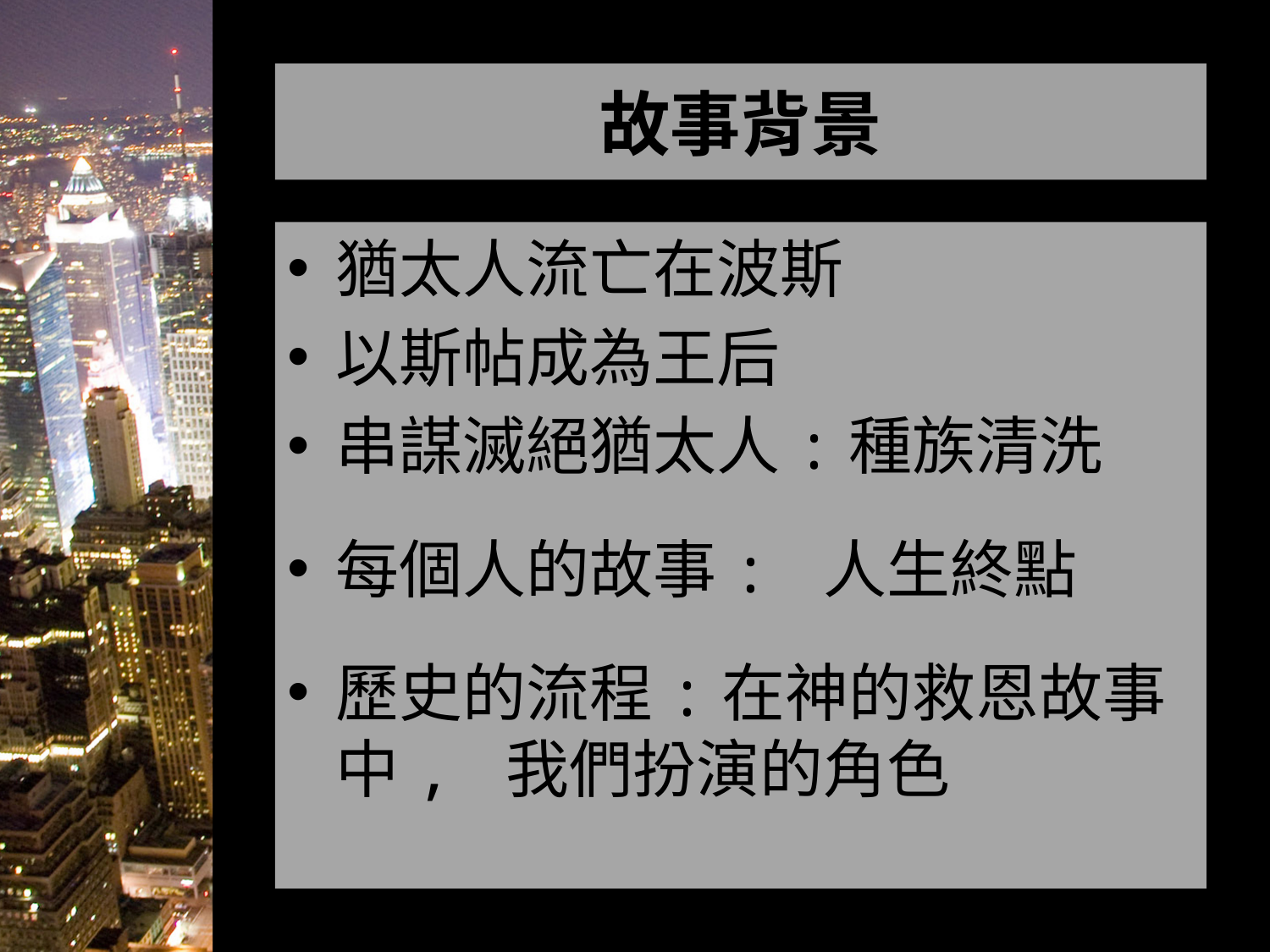

# 故事背景
猶太人流亡在波斯
以斯帖成為王后
串謀滅絕猶太人:種族清洗

每個人的故事: 人生終點

歷史的流程:在​神的救恩故事​中, 我們扮演的角色